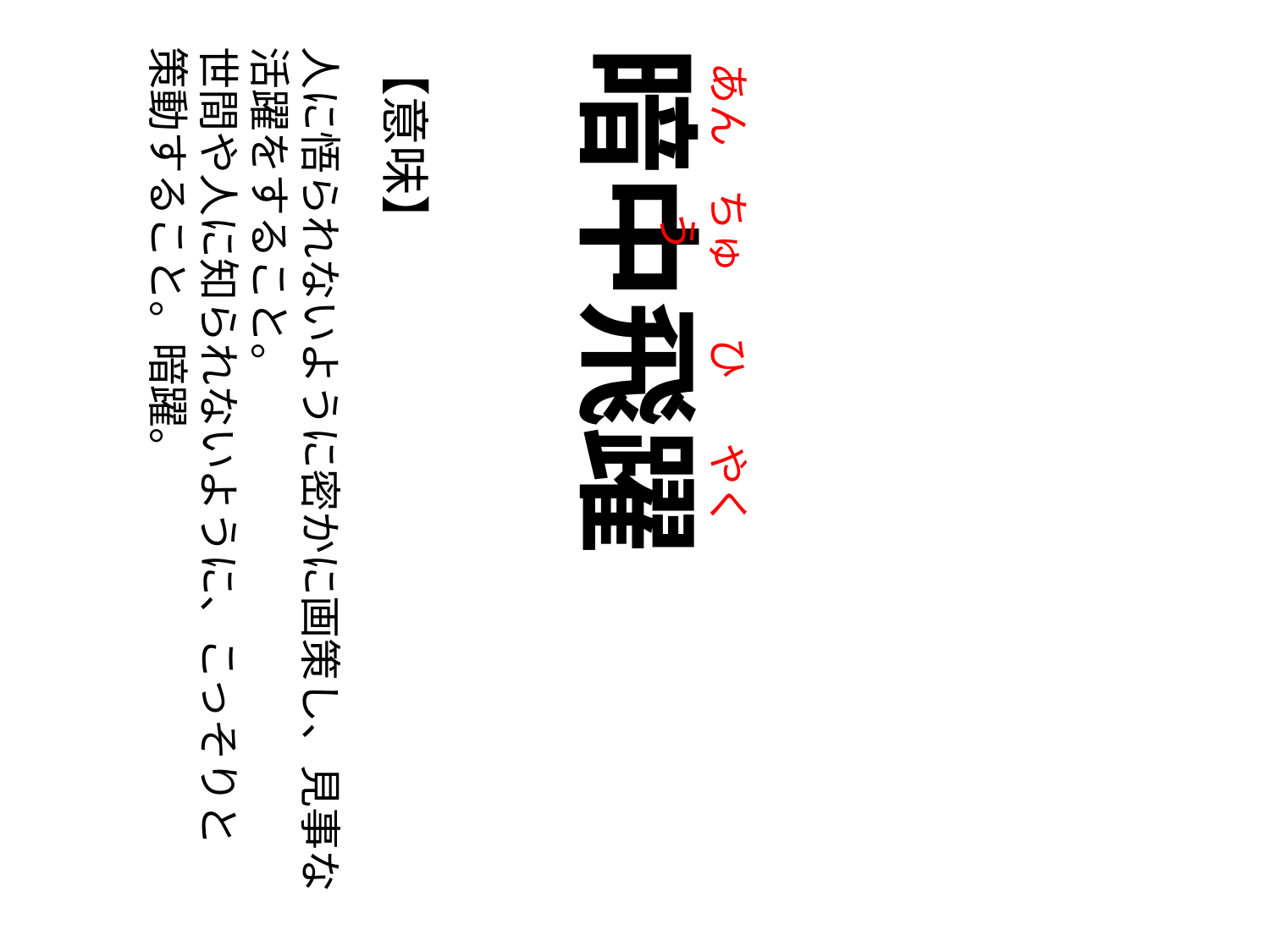

あん
ちゅう
ひ
やく
【意味】

人に悟られないように密かに画策し、見事な
活躍をすること。
世間や人に知られないように、こっそりと
策動すること。暗躍。
暗中飛躍